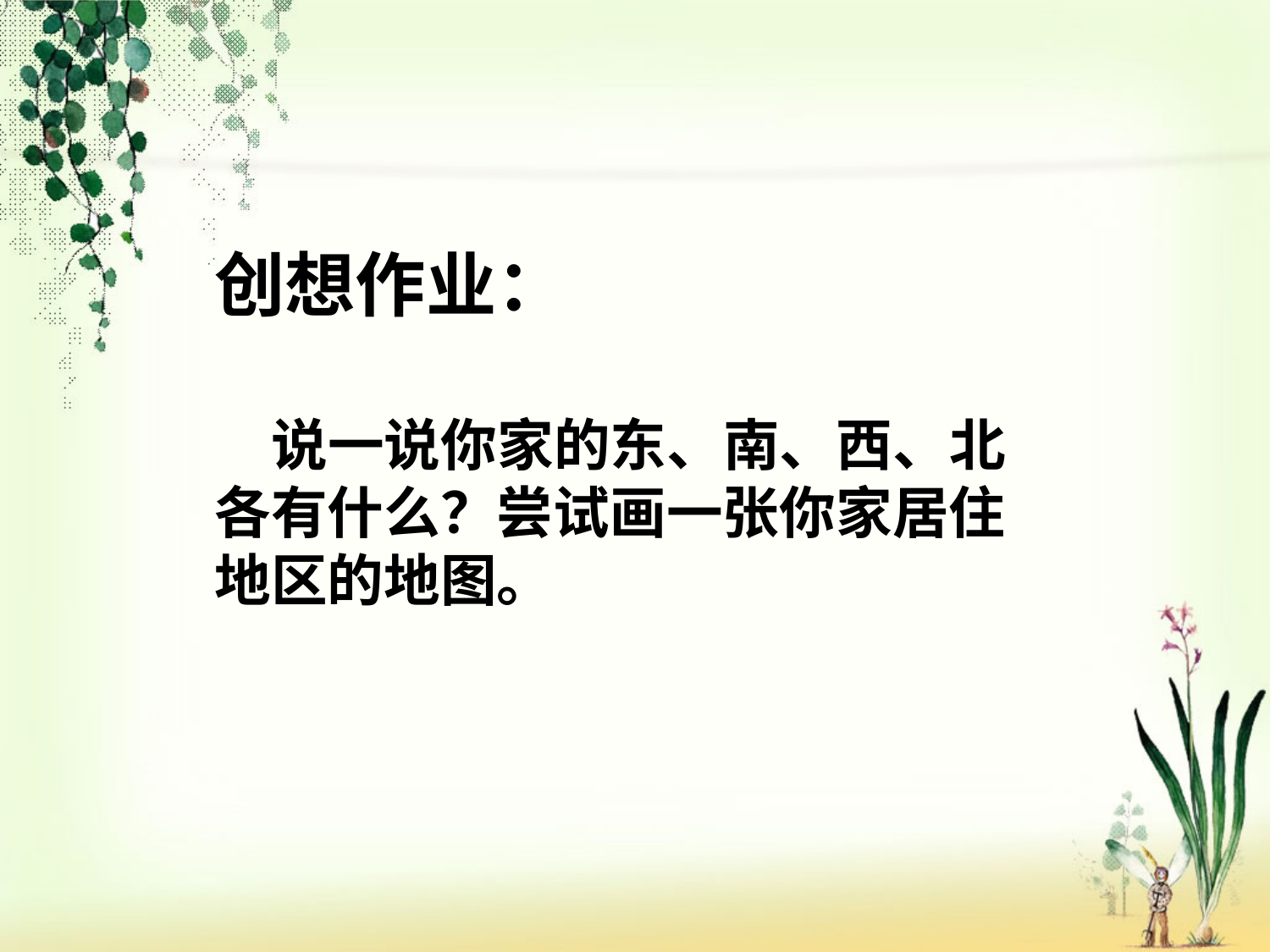

创想作业：

      说一说你家的东、南、西、北
各有什么？尝试画一张你家居住
地区的地图。